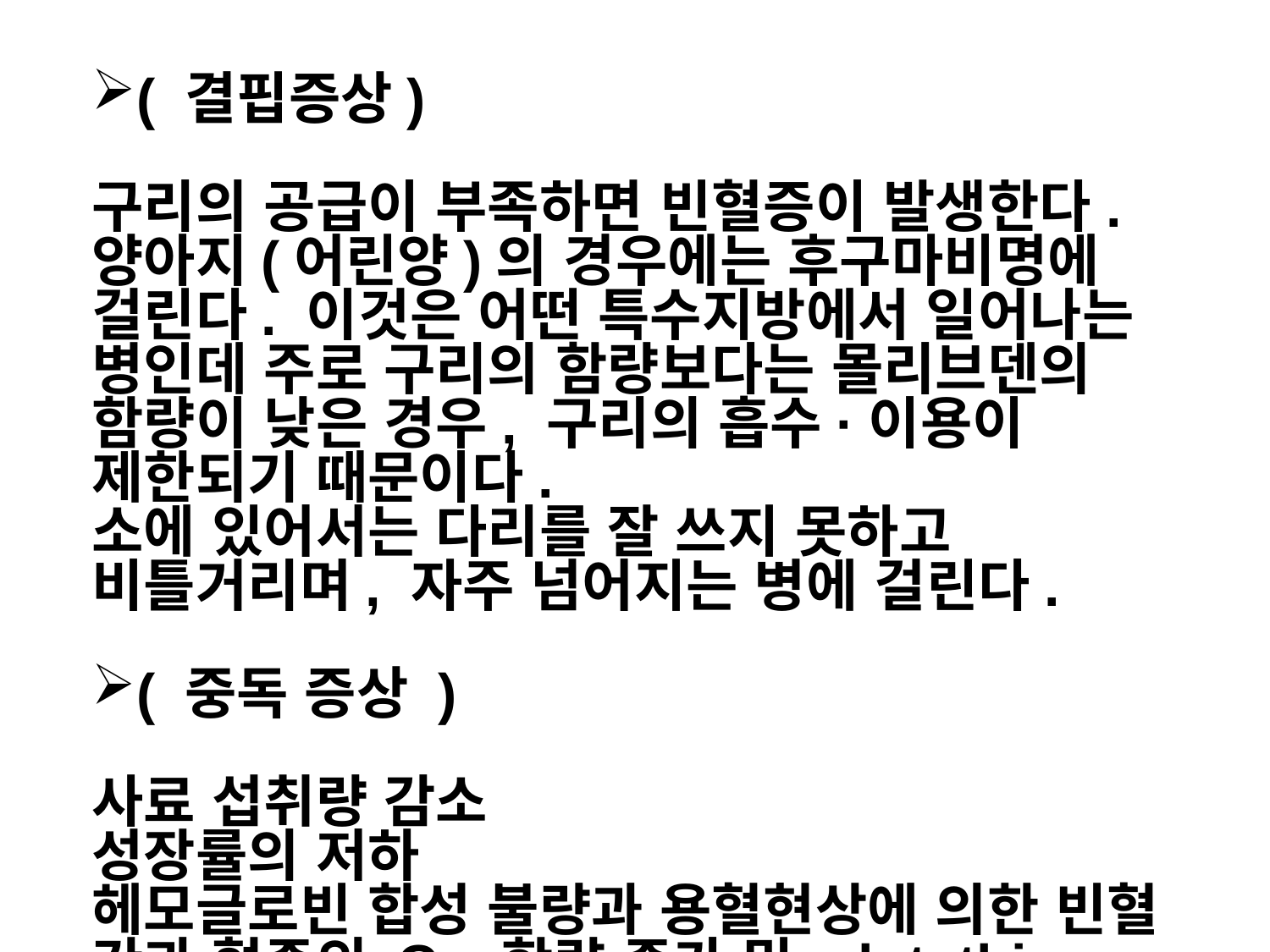

( 결핍증상)

구리의 공급이 부족하면 빈혈증이 발생한다.
양아지(어린양)의 경우에는 후구마비명에 걸린다. 이것은 어떤 특수지방에서 일어나는 병인데 주로 구리의 함량보다는 몰리브덴의 함량이 낮은 경우, 구리의 흡수·이용이 제한되기 때문이다.
소에 있어서는 다리를 잘 쓰지 못하고 비틀거리며, 자주 넘어지는 병에 걸린다.

( 중독 증상 )

사료 섭취량 감소
성장률의 저하
헤모글로빈 합성 불량과 용혈현상에 의한 빈혈
간과 혈증의 Cu 함량 증가 및 glutathione 함량의 감소